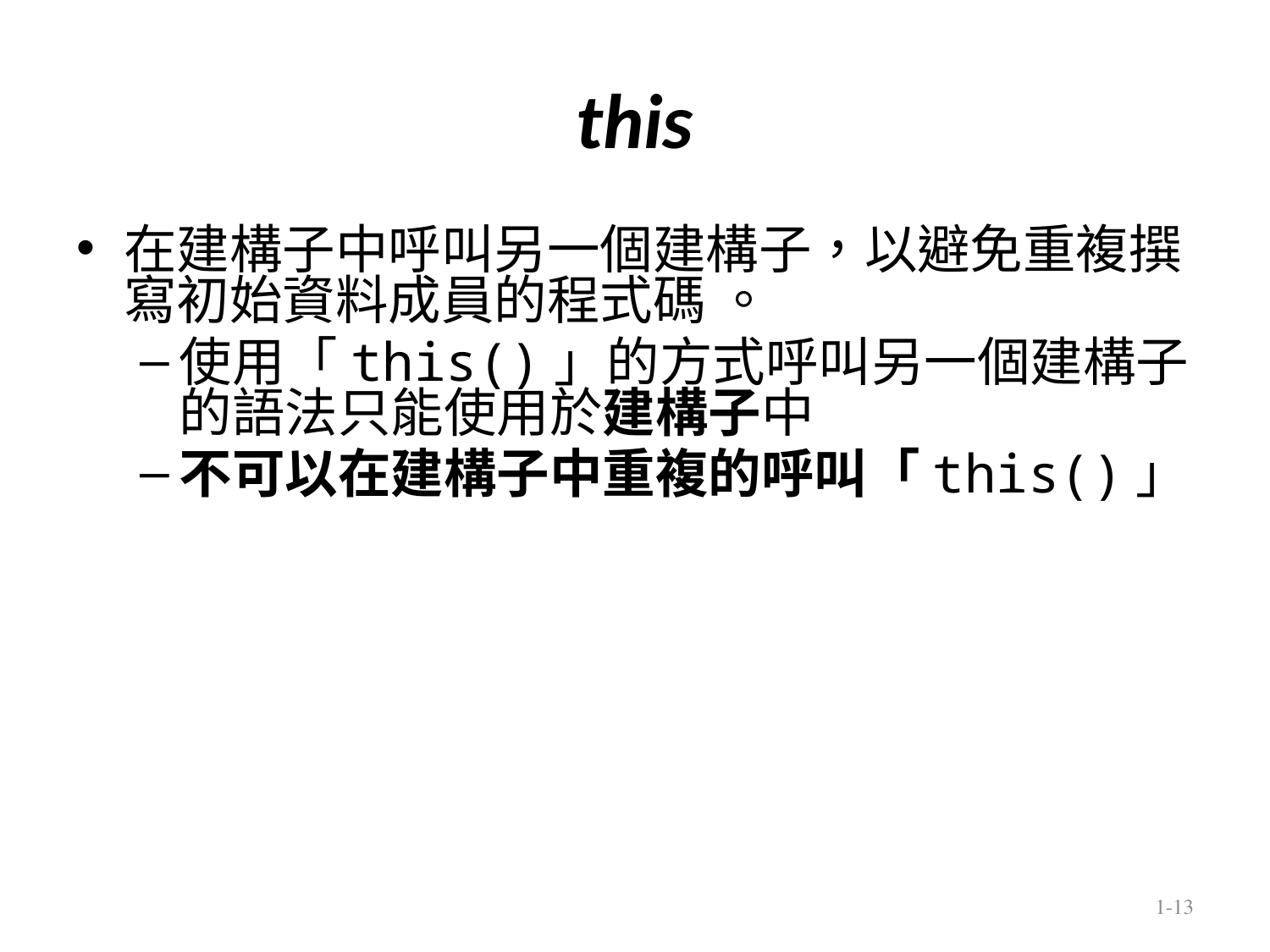

# this
在建構子中呼叫另一個建構子，以避免重複撰寫初始資料成員的程式碼 。
使用「this()」的方式呼叫另一個建構子的語法只能使用於建構子中
不可以在建構子中重複的呼叫「this()」

1-13